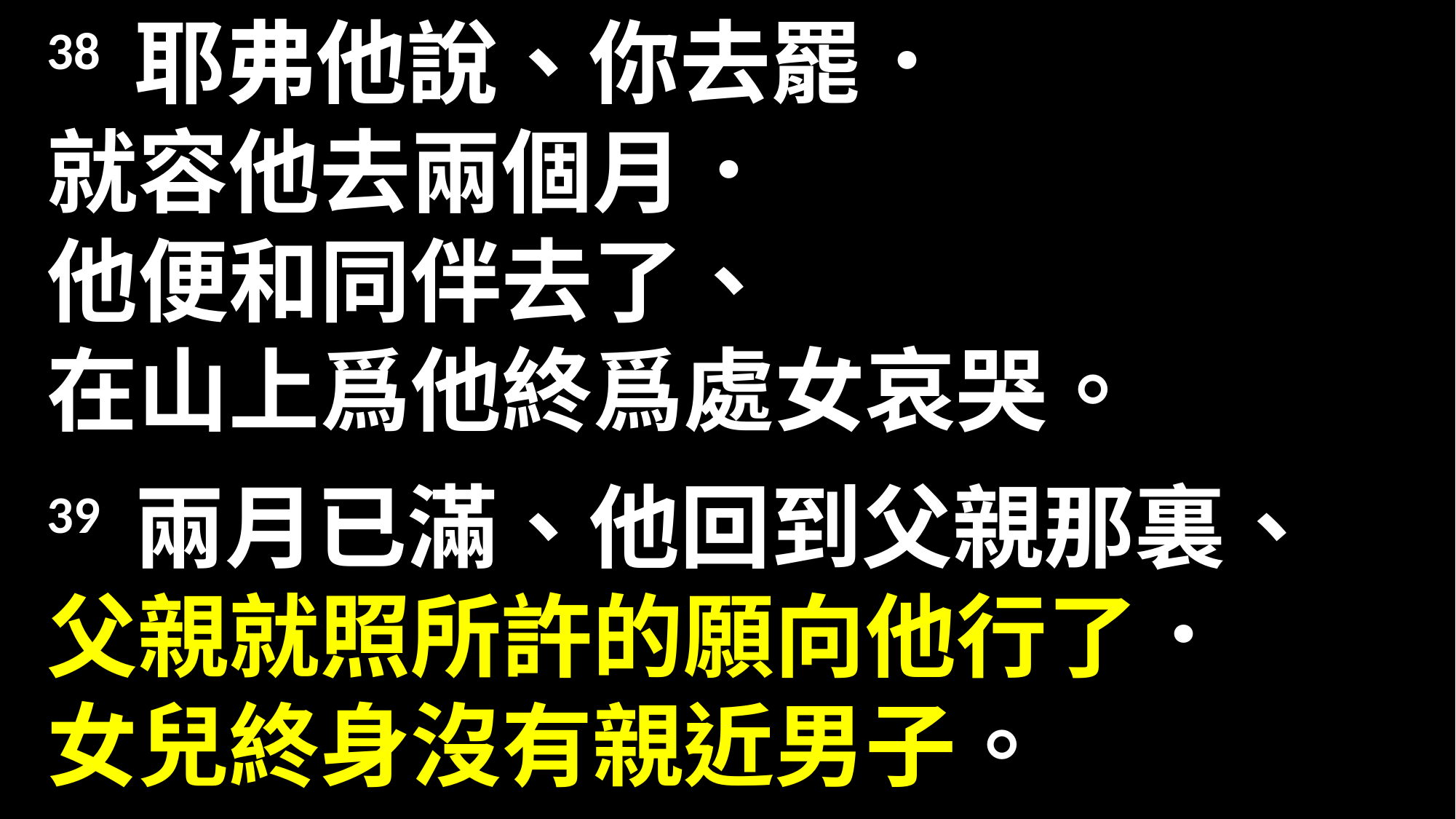

38 耶弗他說、你去罷．
就容他去兩個月．
他便和同伴去了、
在山上爲他終爲處女哀哭。
39 兩月已滿、他回到父親那裏、
父親就照所許的願向他行了．
女兒終身沒有親近男子。